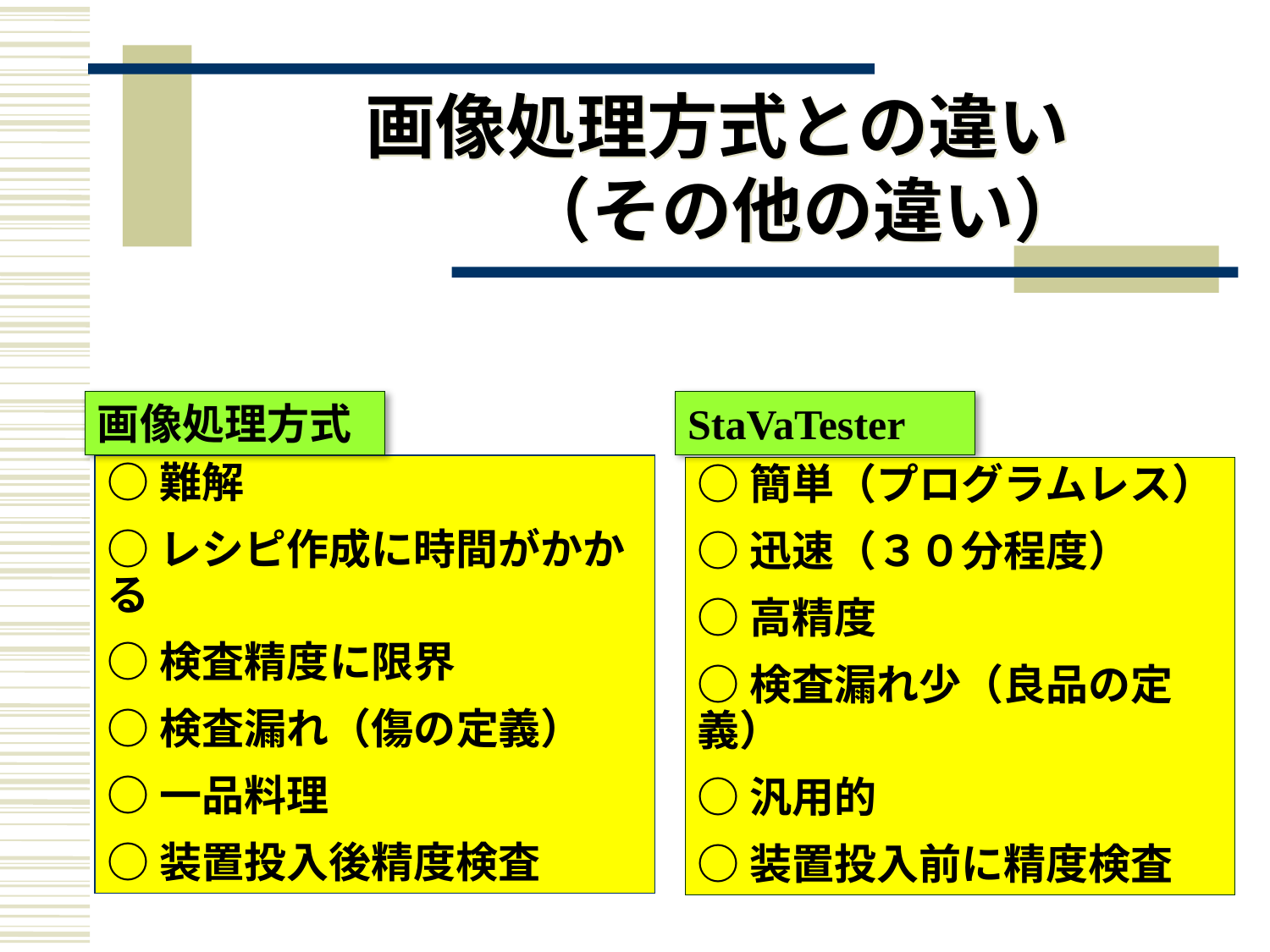

# 画像処理方式との違い 　　　　　　（その他の違い）
画像処理方式
StaVaTester
○難解
○レシピ作成に時間がかかる
○検査精度に限界
○検査漏れ（傷の定義）
○一品料理
○装置投入後精度検査
○簡単（プログラムレス）
○迅速（３０分程度）
○高精度
○検査漏れ少（良品の定義）
○汎用的
○装置投入前に精度検査